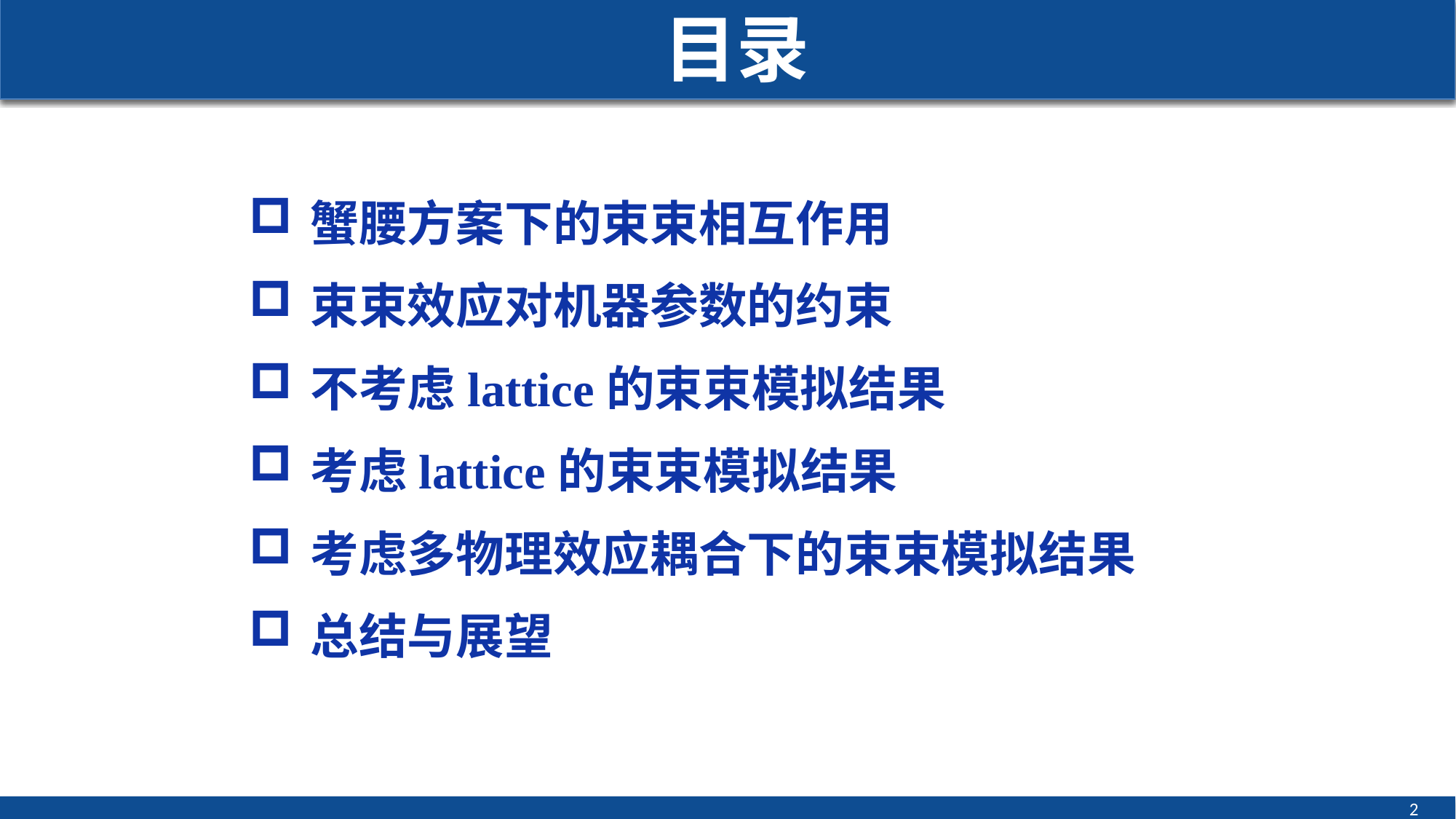

# 目录
蟹腰方案下的束束相互作用
束束效应对机器参数的约束
不考虑lattice的束束模拟结果
考虑lattice的束束模拟结果
考虑多物理效应耦合下的束束模拟结果
总结与展望